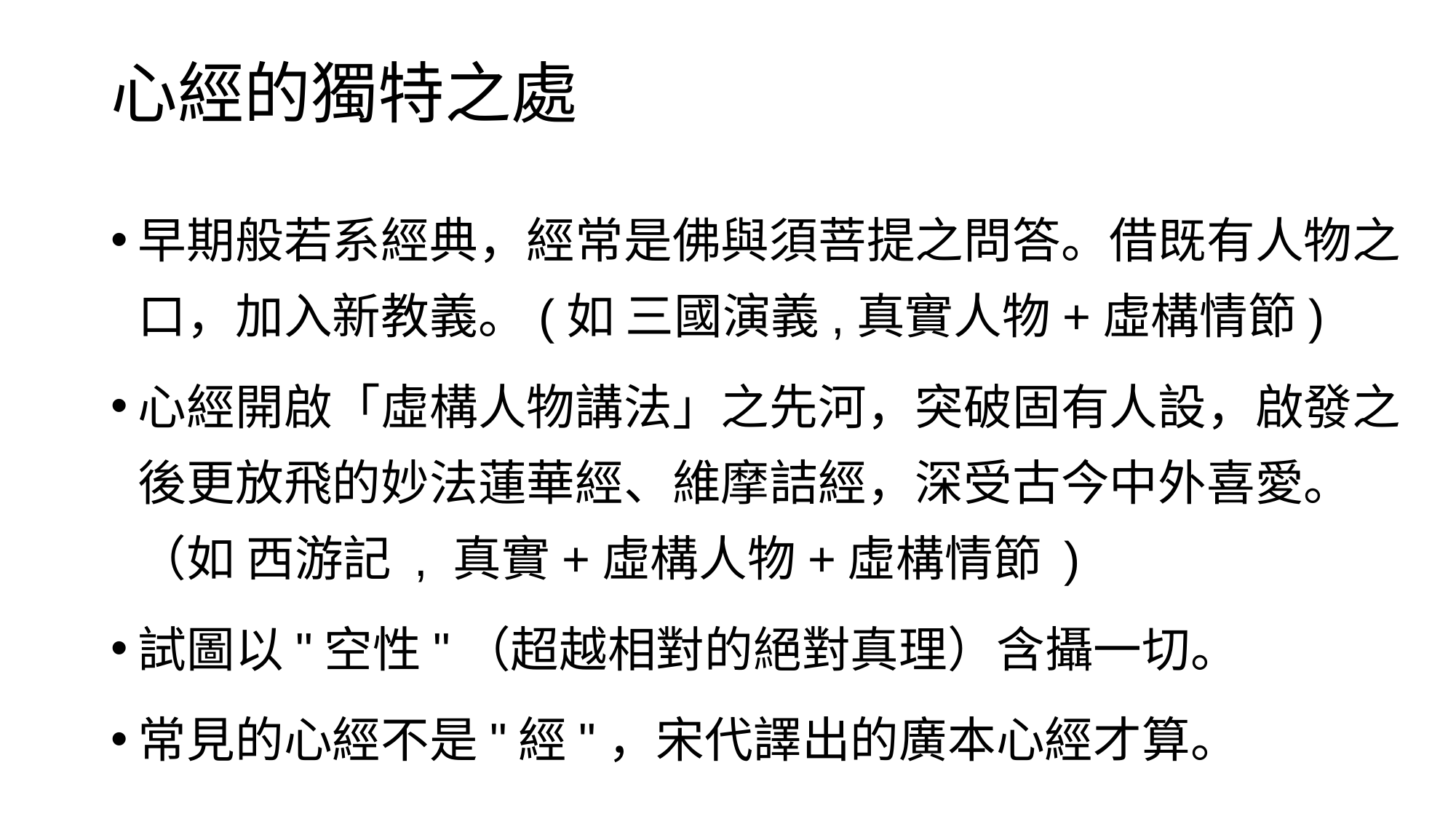

# 心經的獨特之處
早期般若系經典，經常是佛與須菩提之問答。借既有人物之口，加入新教義。(如 三國演義,真實人物+虛構情節)
心經開啟「虛構人物講法」之先河，突破固有人設，啟發之後更放飛的妙法蓮華經、維摩詰經，深受古今中外喜愛。（如 西游記 , 真實+虛構人物+虛構情節 )
試圖以"空性"（超越相對的絕對真理）含攝一切。
常見的心經不是"經"，宋代譯出的廣本心經才算。